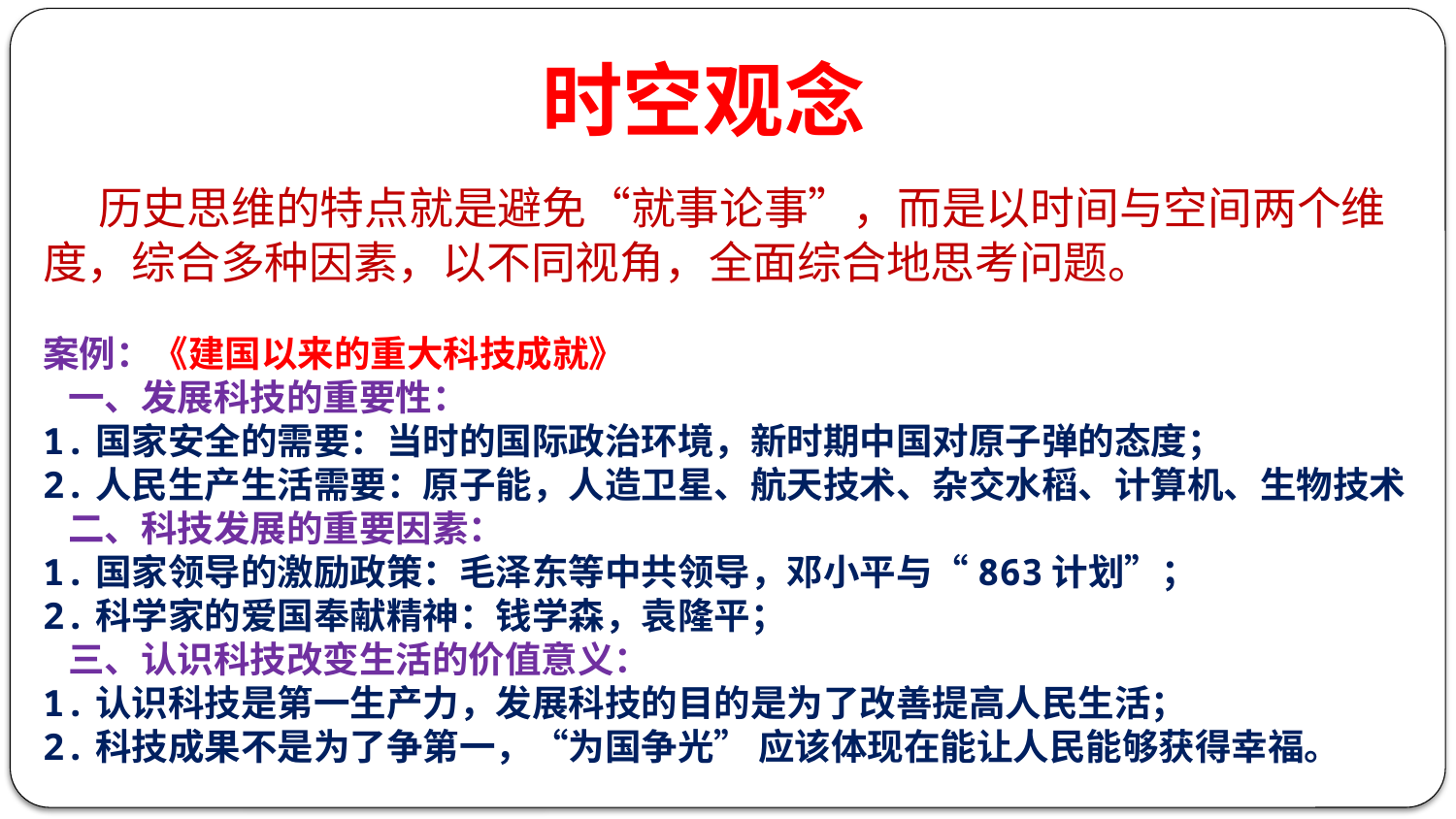

时空观念
    历史思维的特点就是避免“就事论事”，而是以时间与空间两个维度，综合多种因素，以不同视角，全面综合地思考问题。

案例：《建国以来的重大科技成就》
  一、发展科技的重要性：
1.国家安全的需要：当时的国际政治环境，新时期中国对原子弹的态度；
2.人民生产生活需要：原子能，人造卫星、航天技术、杂交水稻、计算机、生物技术
  二、科技发展的重要因素：
1.国家领导的激励政策：毛泽东等中共领导，邓小平与“863计划”；
2.科学家的爱国奉献精神：钱学森，袁隆平；
  三、认识科技改变生活的价值意义：
1.认识科技是第一生产力，发展科技的目的是为了改善提高人民生活；
2.科技成果不是为了争第一，“为国争光” 应该体现在能让人民能够获得幸福。